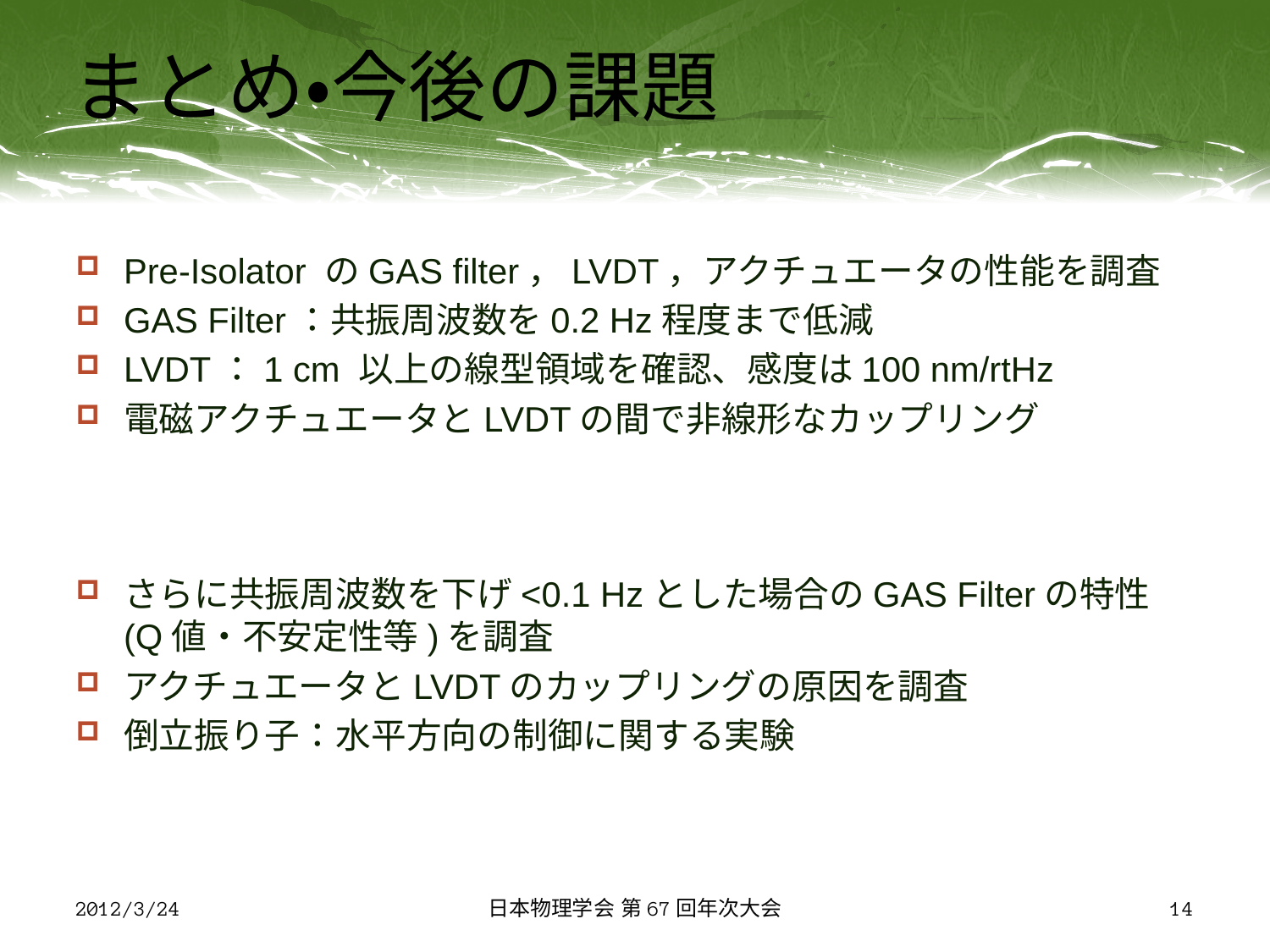

# まとめ・今後の課題
Pre-Isolator のGAS filter，LVDT，アクチュエータの性能を調査
GAS Filter：共振周波数を0.2 Hz程度まで低減
LVDT：1 cm 以上の線型領域を確認、感度は100 nm/rtHz
電磁アクチュエータとLVDTの間で非線形なカップリング
さらに共振周波数を下げ<0.1 Hzとした場合のGAS Filterの特性 (Q値・不安定性等)を調査
アクチュエータとLVDTのカップリングの原因を調査
倒立振り子：水平方向の制御に関する実験
2012/3/24
日本物理学会 第67回年次大会
14